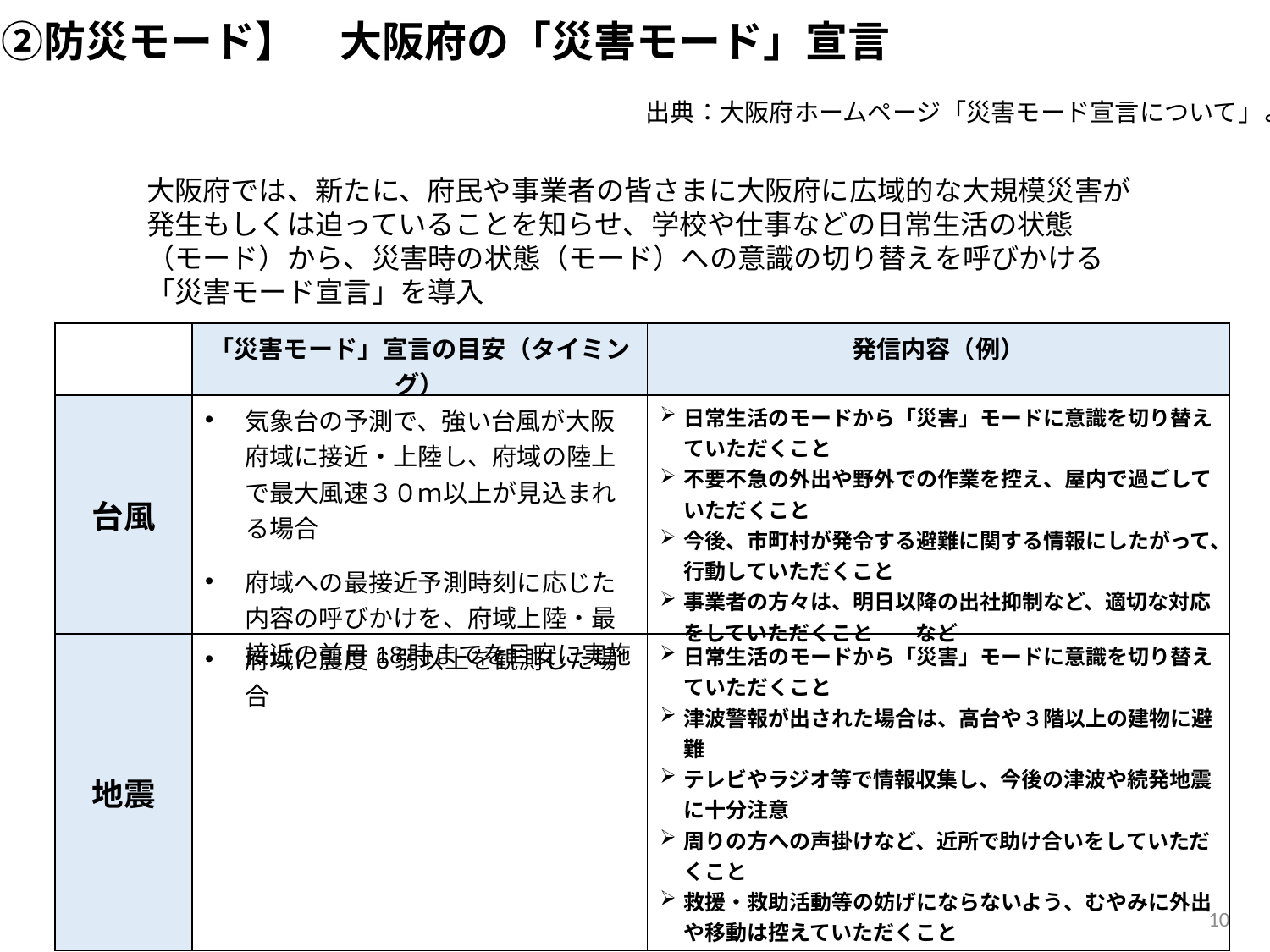

【②防災モード】　大阪府の「災害モード」宣言
出典：大阪府ホームページ「災害モード宣言について」より
大阪府では、新たに、府民や事業者の皆さまに大阪府に広域的な大規模災害が発生もしくは迫っていることを知らせ、学校や仕事などの日常生活の状態（モード）から、災害時の状態（モード）への意識の切り替えを呼びかける「災害モード宣言」を導入
|  | 「災害モード」宣言の目安（タイミング） | 発信内容（例） |
| --- | --- | --- |
| 台風 | 気象台の予測で、強い台風が大阪府域に接近・上陸し、府域の陸上で最大風速３０ｍ以上が見込まれる場合 府域への最接近予測時刻に応じた内容の呼びかけを、府域上陸・最接近の前日18時までを目安に実施 | 日常生活のモードから「災害」モードに意識を切り替えていただくこと 不要不急の外出や野外での作業を控え、屋内で過ごしていただくこと 今後、市町村が発令する避難に関する情報にしたがって、行動していただくこと 事業者の方々は、明日以降の出社抑制など、適切な対応をしていただくこと　　など |
| 地震 | 府域に震度6弱以上を観測した場合 | 日常生活のモードから「災害」モードに意識を切り替えていただくこと 津波警報が出された場合は、高台や３階以上の建物に避難 テレビやラジオ等で情報収集し、今後の津波や続発地震に十分注意 周りの方への声掛けなど、近所で助け合いをしていただくこと 救援・救助活動等の妨げにならないよう、むやみに外出や移動は控えていただくこと 事業者の方々は、従業員の外出抑制や事業所に待機させるなど、安全確保をしていただくこと　　など |
10